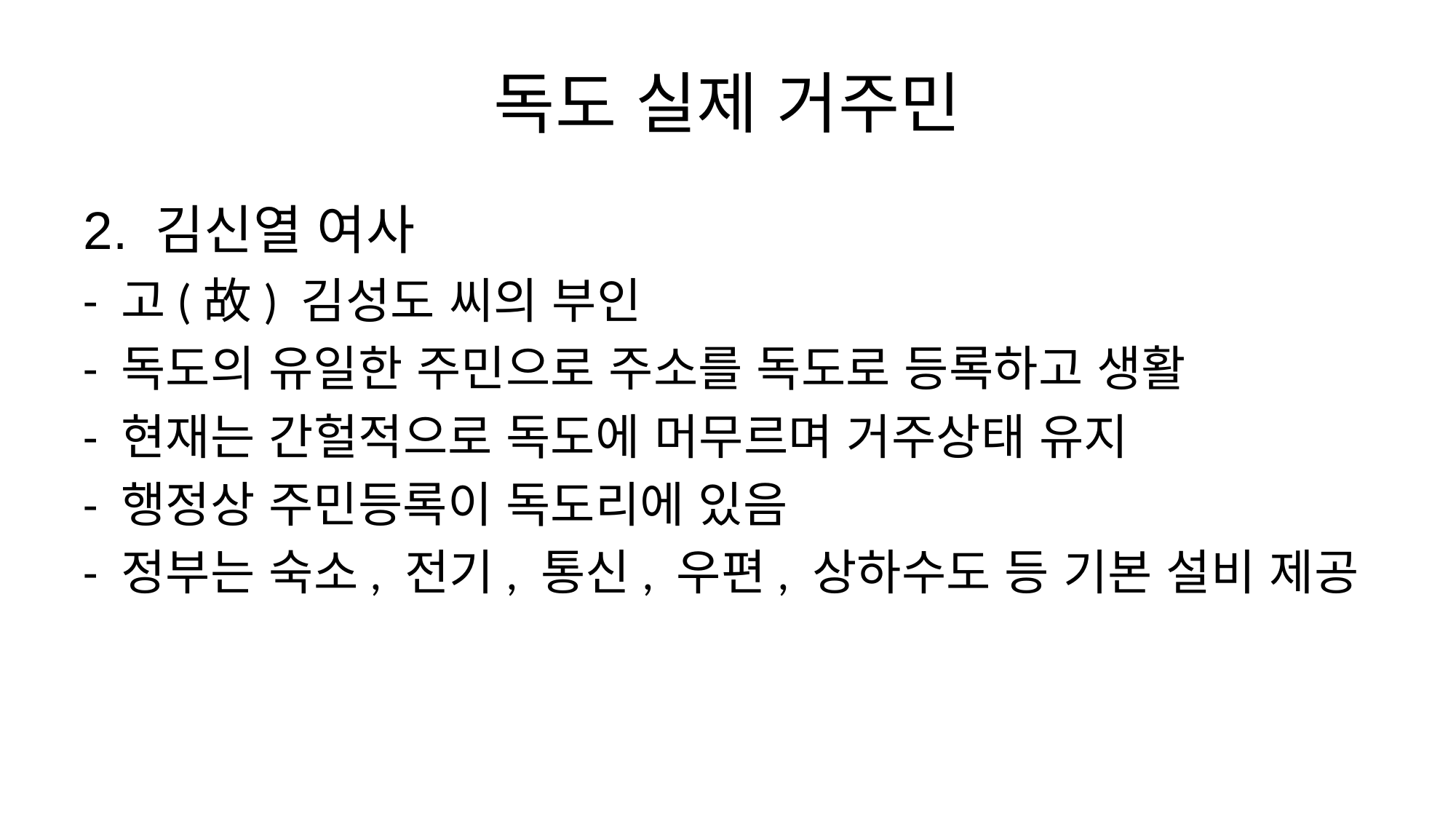

# 독도 실제 거주민
2. 김신열 여사
- 고(故) 김성도 씨의 부인
- 독도의 유일한 주민으로 주소를 독도로 등록하고 생활
- 현재는 간헐적으로 독도에 머무르며 거주상태 유지
- 행정상 주민등록이 독도리에 있음
- 정부는 숙소, 전기, 통신, 우편, 상하수도 등 기본 설비 제공